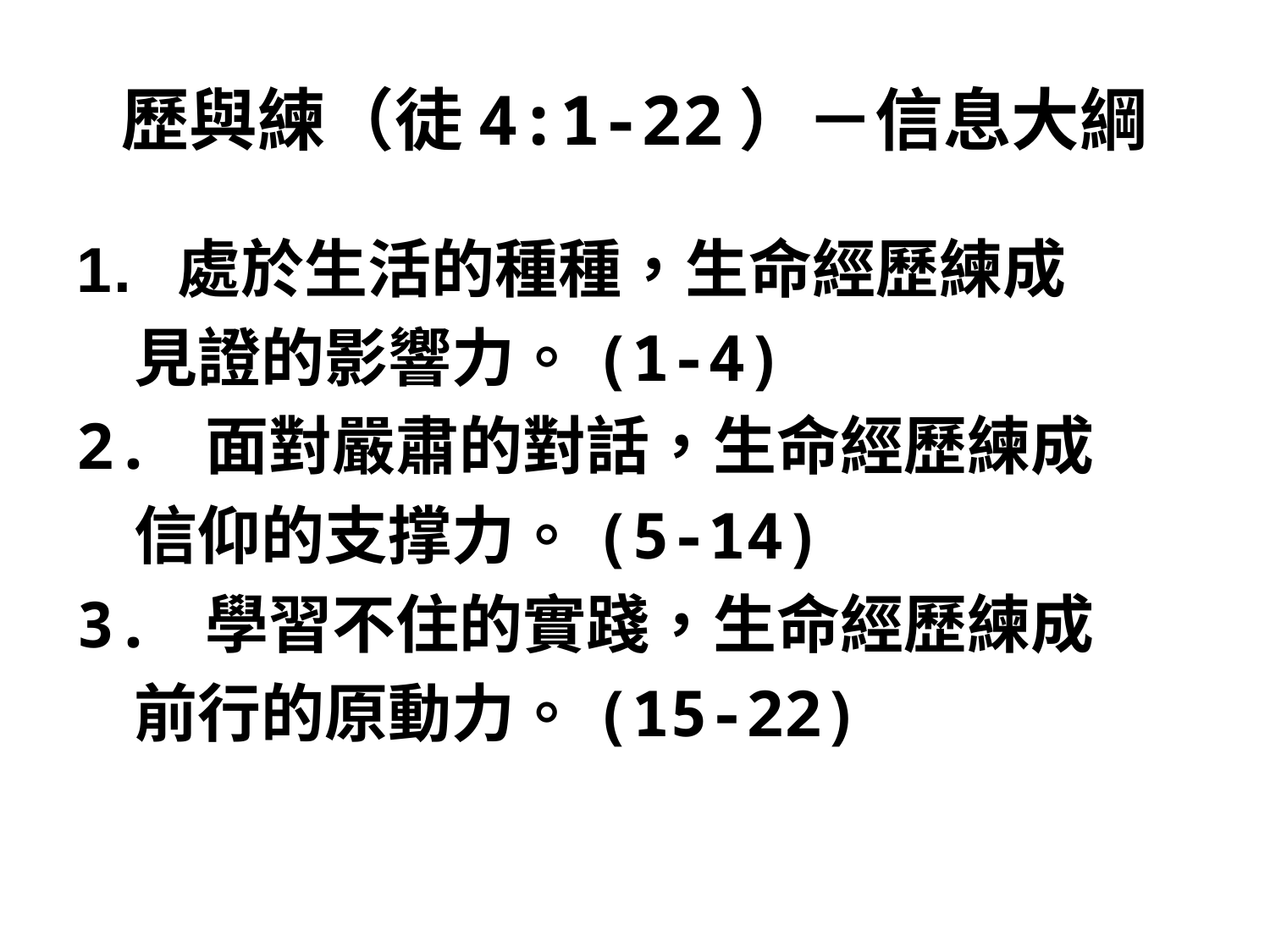

# 歷與練（徒4:1-22）－信息大綱
 處於生活的種種，生命經歷練成
   見證的影響力。(1-4)
2. 面對嚴肅的對話，生命經歷練成
   信仰的支撑力。(5-14)
3. 學習不住的實踐，生命經歷練成
   前行的原動力。(15-22)